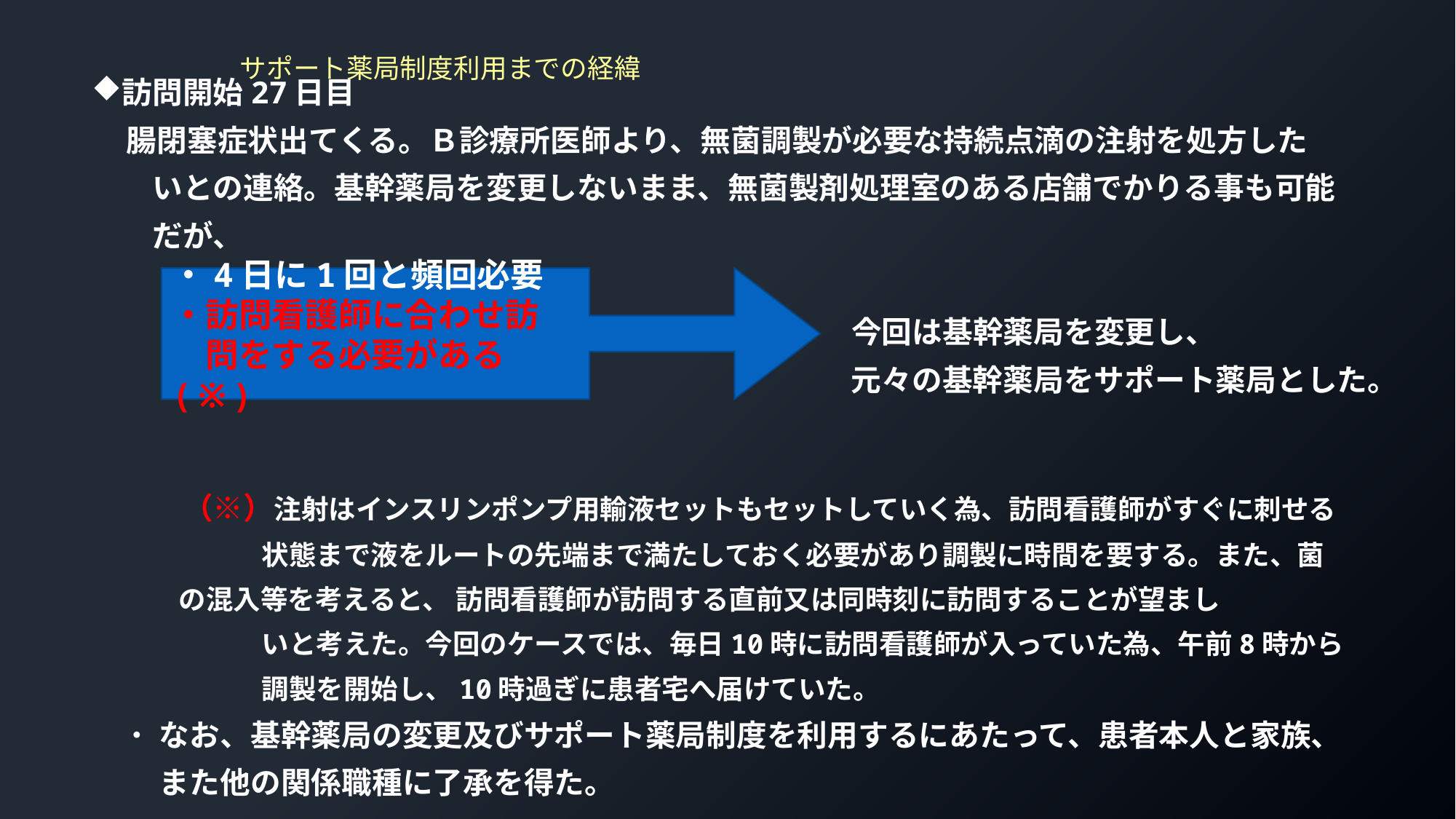

# サポート薬局制度利用までの経緯
訪問開始27日目
    腸閉塞症状出てくる。Ｂ診療所医師より、無菌調製が必要な持続点滴の注射を処方した
　　いとの連絡。基幹薬局を変更しないまま、無菌製剤処理室のある店舗でかりる事も可能
　　だが、

　　　　　　　　　　　　　　　　　　　　　　　　　今回は基幹薬局を変更し、
　　　　　　　　　　　　　　　　　　　　　　　　　元々の基幹薬局をサポート薬局とした。

　　　（※）注射はインスリンポンプ用輸液セットもセットしていく為、訪問看護師がすぐに刺せる
　　　　　　 状態まで液をルートの先端まで満たしておく必要があり調製に時間を要する。また、菌
             の混入等を考えると、 訪問看護師が訪問する直前又は同時刻に訪問することが望まし
　　　　　　 いと考えた。今回のケースでは、毎日10時に訪問看護師が入っていた為、午前8時から
　　　　　　 調製を開始し、10時過ぎに患者宅へ届けていた。
　・ なお、基幹薬局の変更及びサポート薬局制度を利用するにあたって、患者本人と家族、
　　 また他の関係職種に了承を得た。

・4日に1回と頻回必要
・訪問看護師に合わせ訪
　問をする必要がある(※)